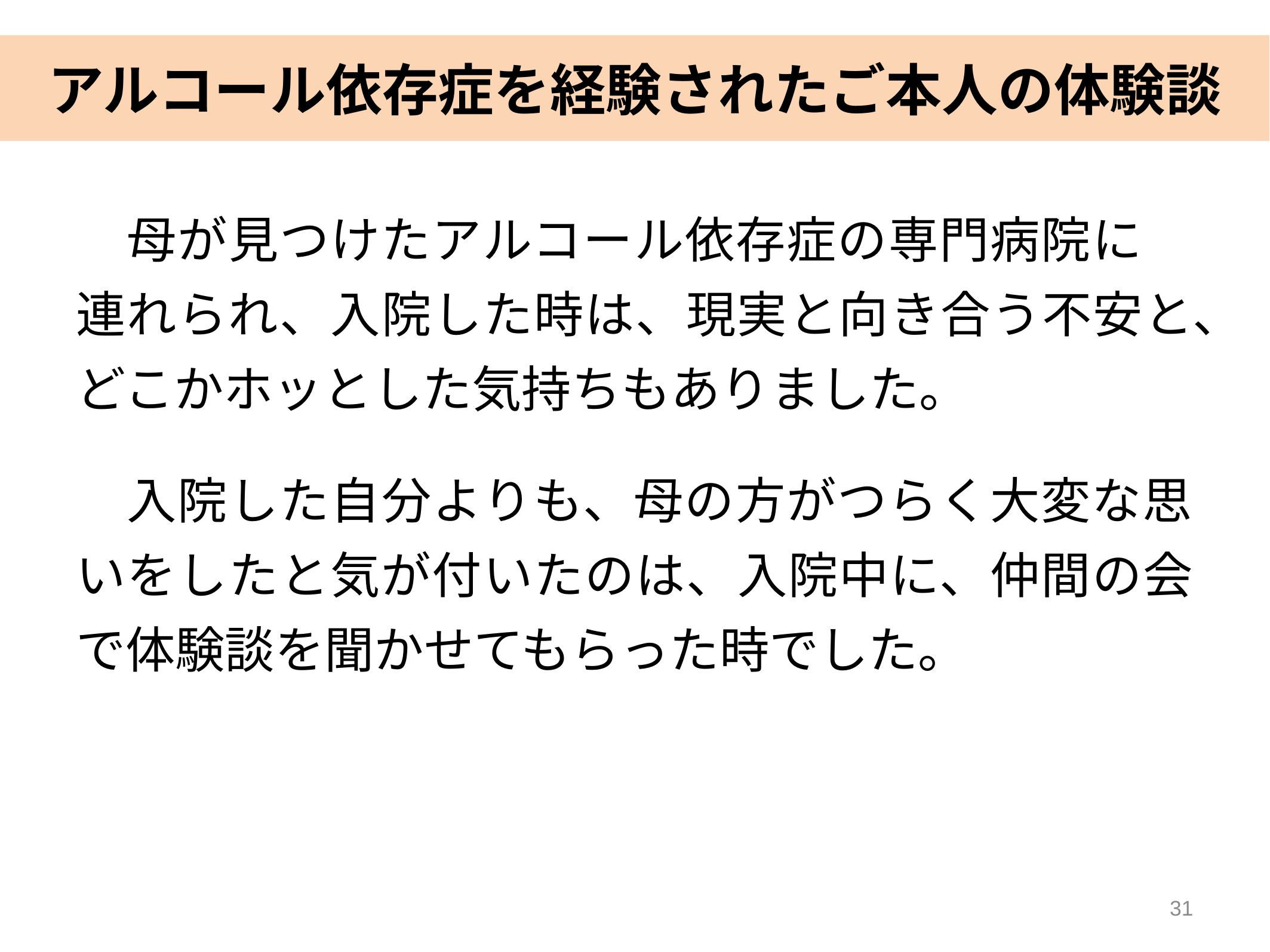

アルコール依存症を経験されたご本人の体験談
　母が見つけたアルコール依存症の専門病院に　連れられ、入院した時は、現実と向き合う不安と、どこかホッとした気持ちもありました。

　入院した自分よりも、母の方がつらく大変な思いをしたと気が付いたのは、入院中に、仲間の会で体験談を聞かせてもらった時でした。
31